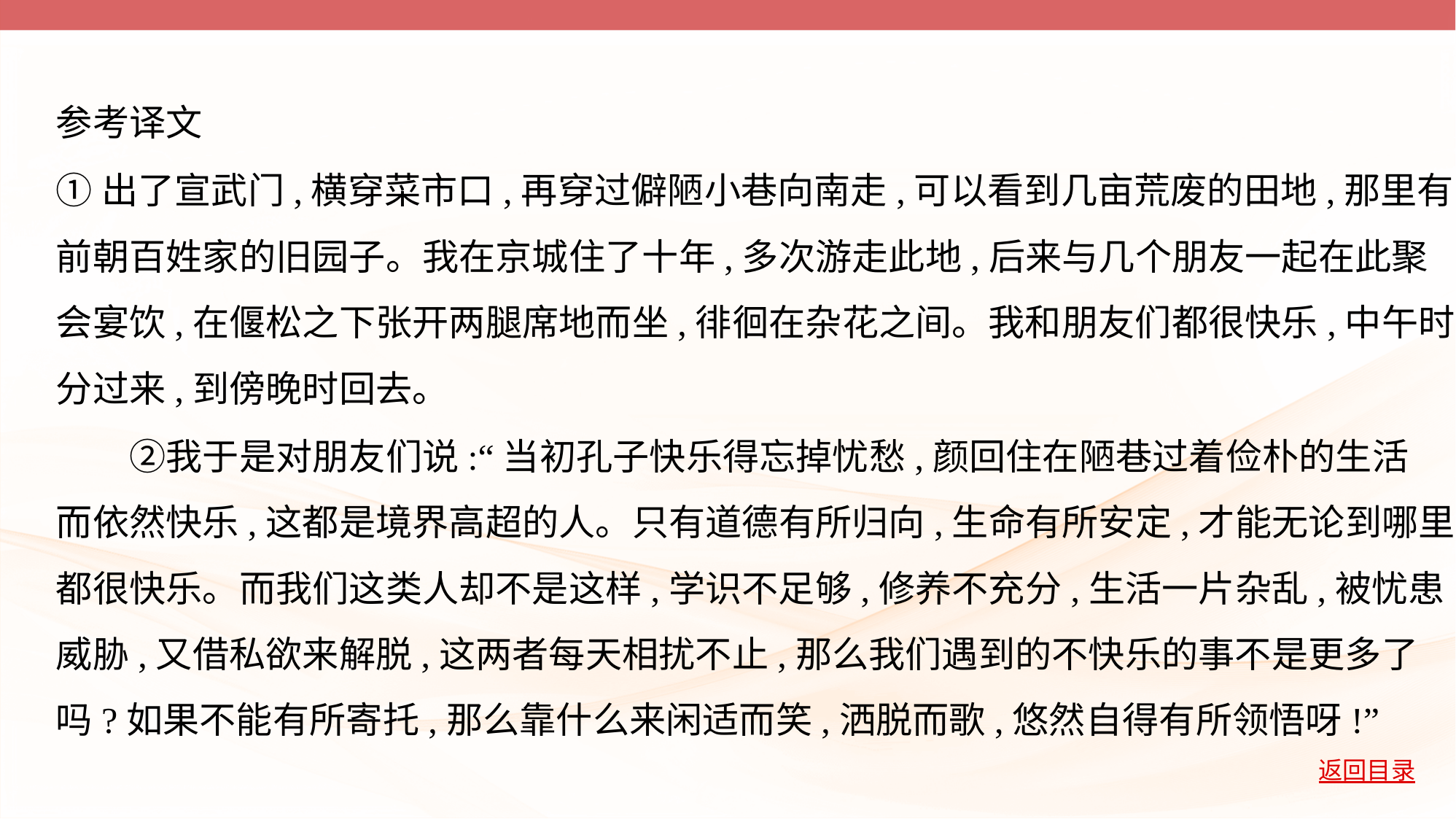

参考译文
①出了宣武门,横穿菜市口,再穿过僻陋小巷向南走,可以看到几亩荒废的田地,那里有
前朝百姓家的旧园子。我在京城住了十年,多次游走此地,后来与几个朋友一起在此聚
会宴饮,在偃松之下张开两腿席地而坐,徘徊在杂花之间。我和朋友们都很快乐,中午时
分过来,到傍晚时回去。
　　②我于是对朋友们说:“当初孔子快乐得忘掉忧愁,颜回住在陋巷过着俭朴的生活
而依然快乐,这都是境界高超的人。只有道德有所归向,生命有所安定,才能无论到哪里
都很快乐。而我们这类人却不是这样,学识不足够,修养不充分,生活一片杂乱,被忧患
威胁,又借私欲来解脱,这两者每天相扰不止,那么我们遇到的不快乐的事不是更多了
吗?如果不能有所寄托,那么靠什么来闲适而笑,洒脱而歌,悠然自得有所领悟呀!”